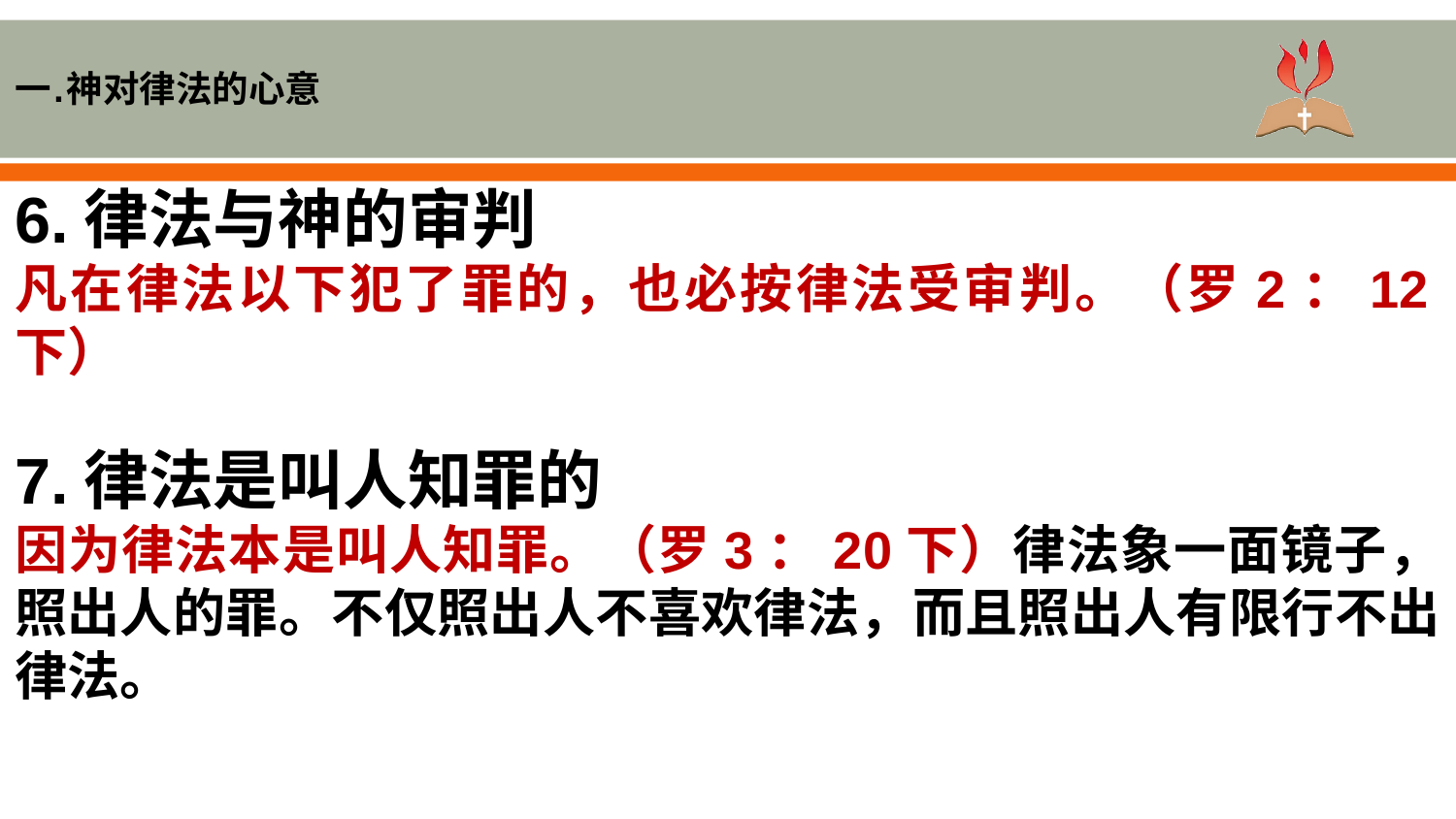

一.神对律法的心意
6.律法与神的审判
凡在律法以下犯了罪的，也必按律法受审判。（罗2：12下）

7.律法是叫人知罪的
因为律法本是叫人知罪。（罗3：20下）律法象一面镜子，照出人的罪。不仅照出人不喜欢律法，而且照出人有限行不出律法。